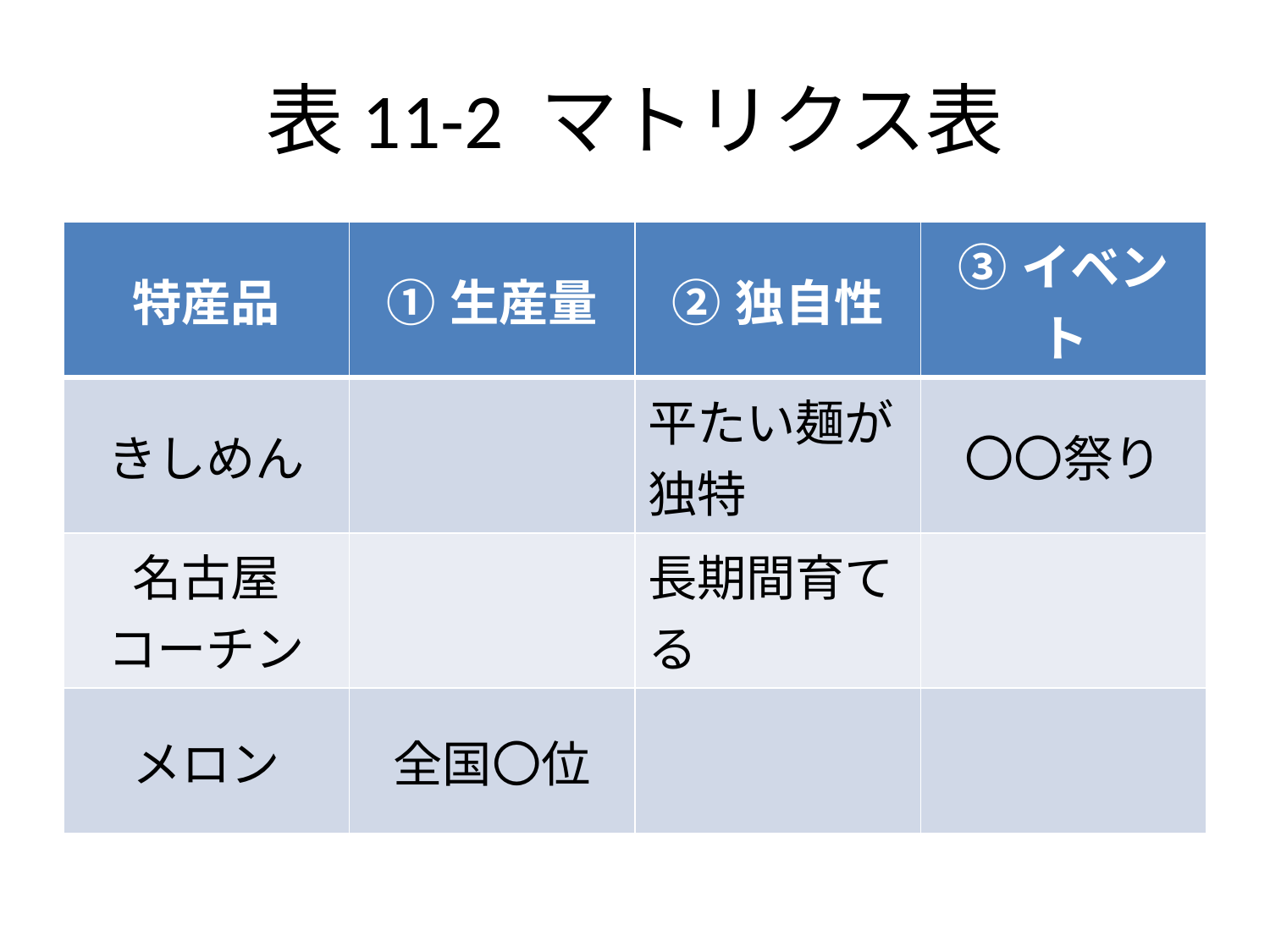

# 表11-2 マトリクス表
| 特産品 | ①生産量 | ②独自性 | ③イベント |
| --- | --- | --- | --- |
| きしめん |  | 平たい麺が独特 | 〇〇祭り |
| 名古屋 コーチン |  | 長期間育てる |  |
| メロン | 全国〇位 |  |  |